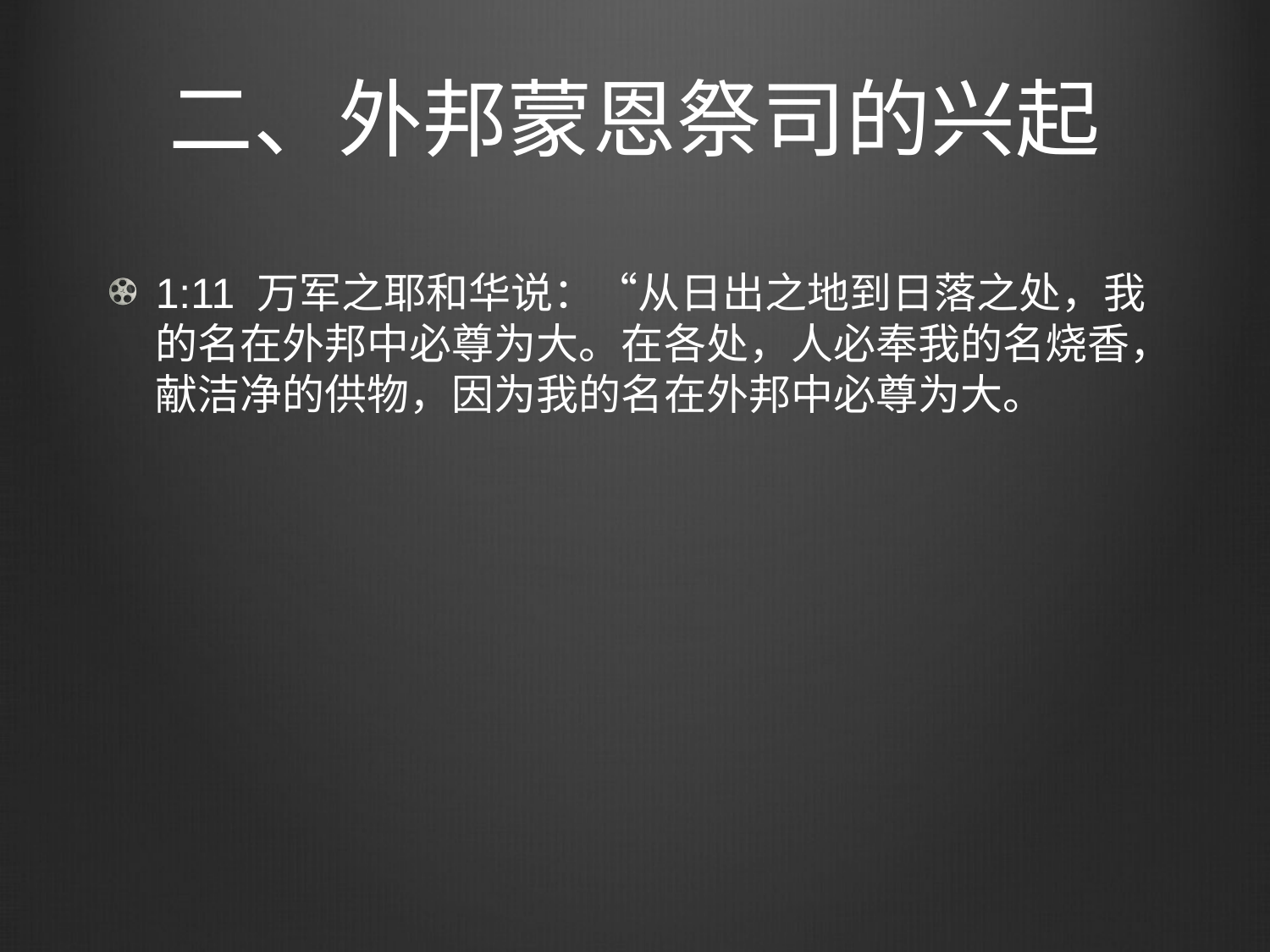

# 二、外邦蒙恩祭司的兴起
1:11 万军之耶和华说：“从日出之地到日落之处，我的名在外邦中必尊为大。在各处，人必奉我的名烧香，献洁净的供物，因为我的名在外邦中必尊为大。